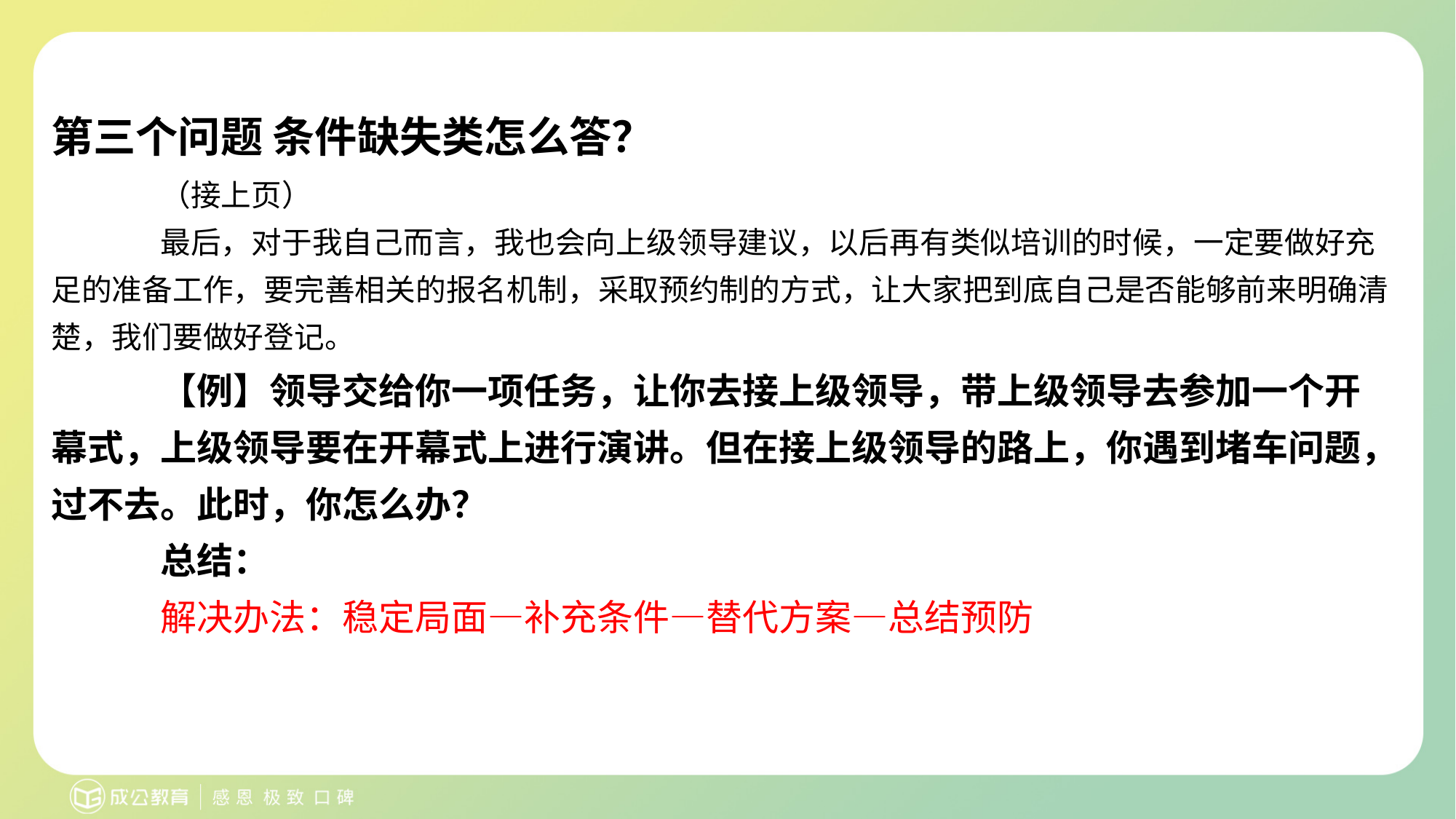

# 第三个问题 条件缺失类怎么答？
（接上页）
最后，对于我自己而言，我也会向上级领导建议，以后再有类似培训的时候，一定要做好充足的准备工作，要完善相关的报名机制，采取预约制的方式，让大家把到底自己是否能够前来明确清楚，我们要做好登记。
【例】领导交给你一项任务，让你去接上级领导，带上级领导去参加一个开幕式，上级领导要在开幕式上进行演讲。但在接上级领导的路上，你遇到堵车问题，过不去。此时，你怎么办？
总结：
解决办法：稳定局面—补充条件—替代方案—总结预防